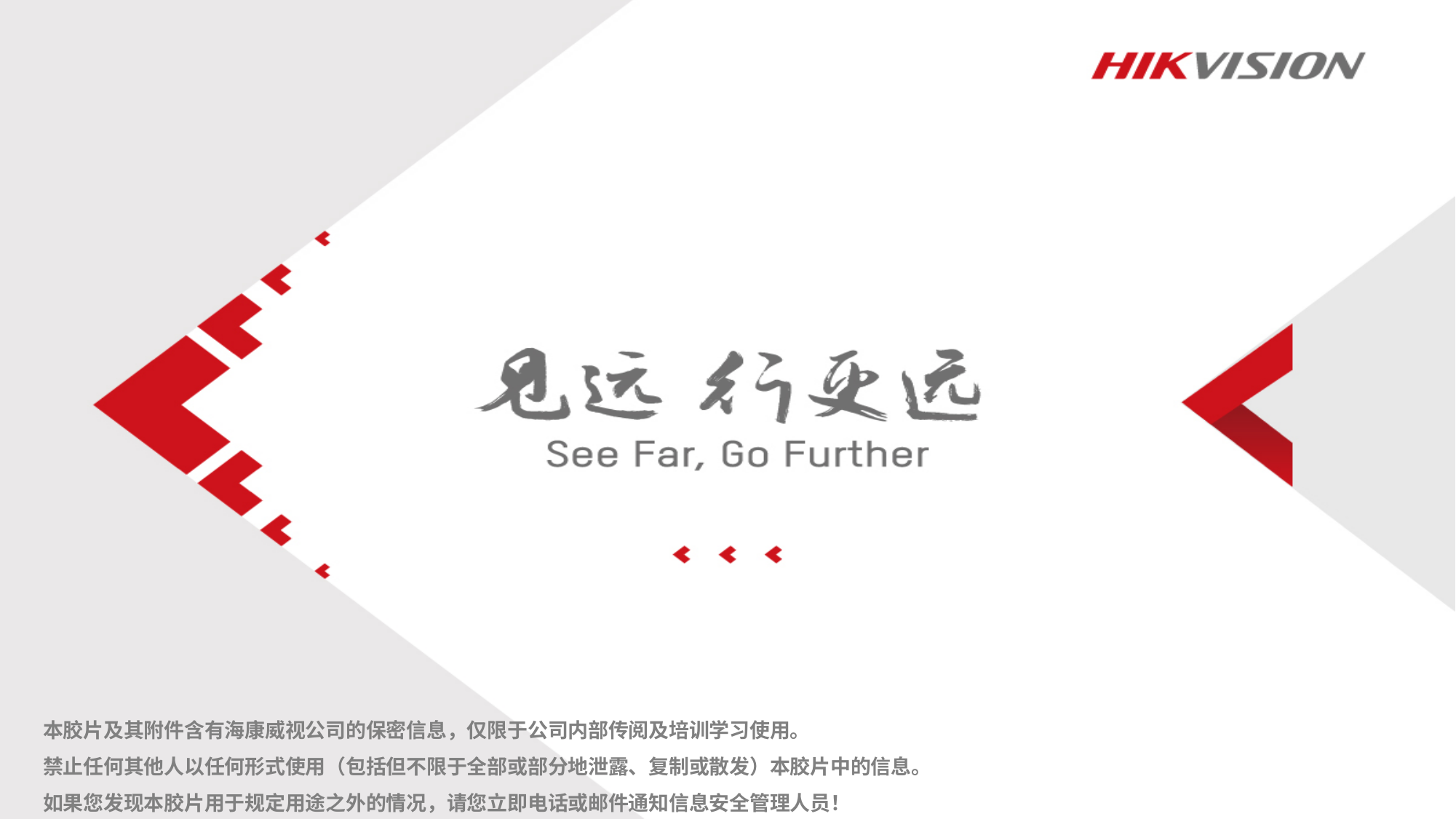

本胶片及其附件含有海康威视公司的保密信息，仅限于公司内部传阅及培训学习使用。
禁止任何其他人以任何形式使用（包括但不限于全部或部分地泄露、复制或散发）本胶片中的信息。
如果您发现本胶片用于规定用途之外的情况，请您立即电话或邮件通知信息安全管理人员！